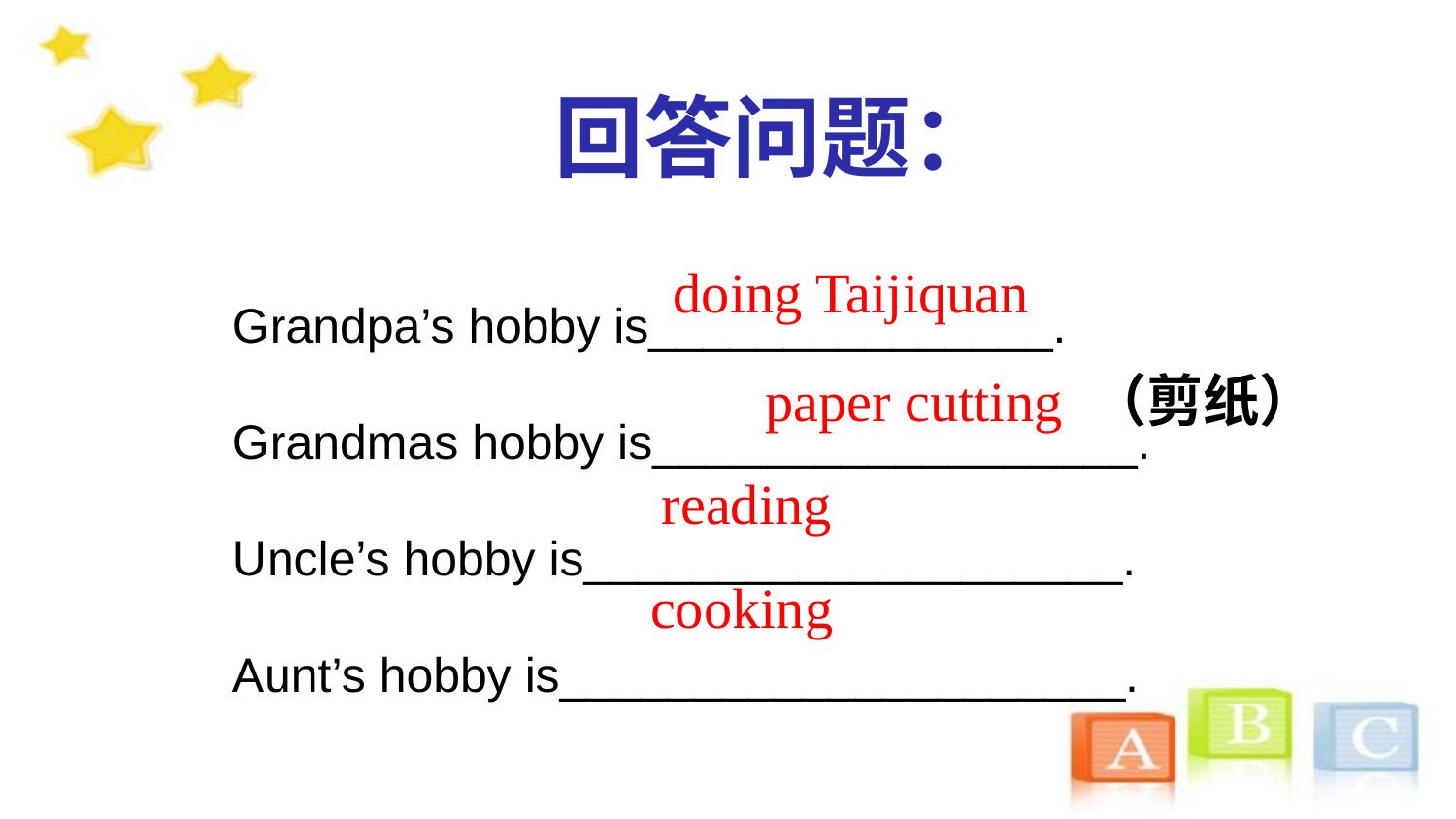

回答问题：
Grandpa’s hobby is_______________.
Grandmas hobby is__________________.
Uncle’s hobby is____________________.
Aunt’s hobby is_____________________.
doing Taijiquan
paper cutting （剪纸）
reading
cooking